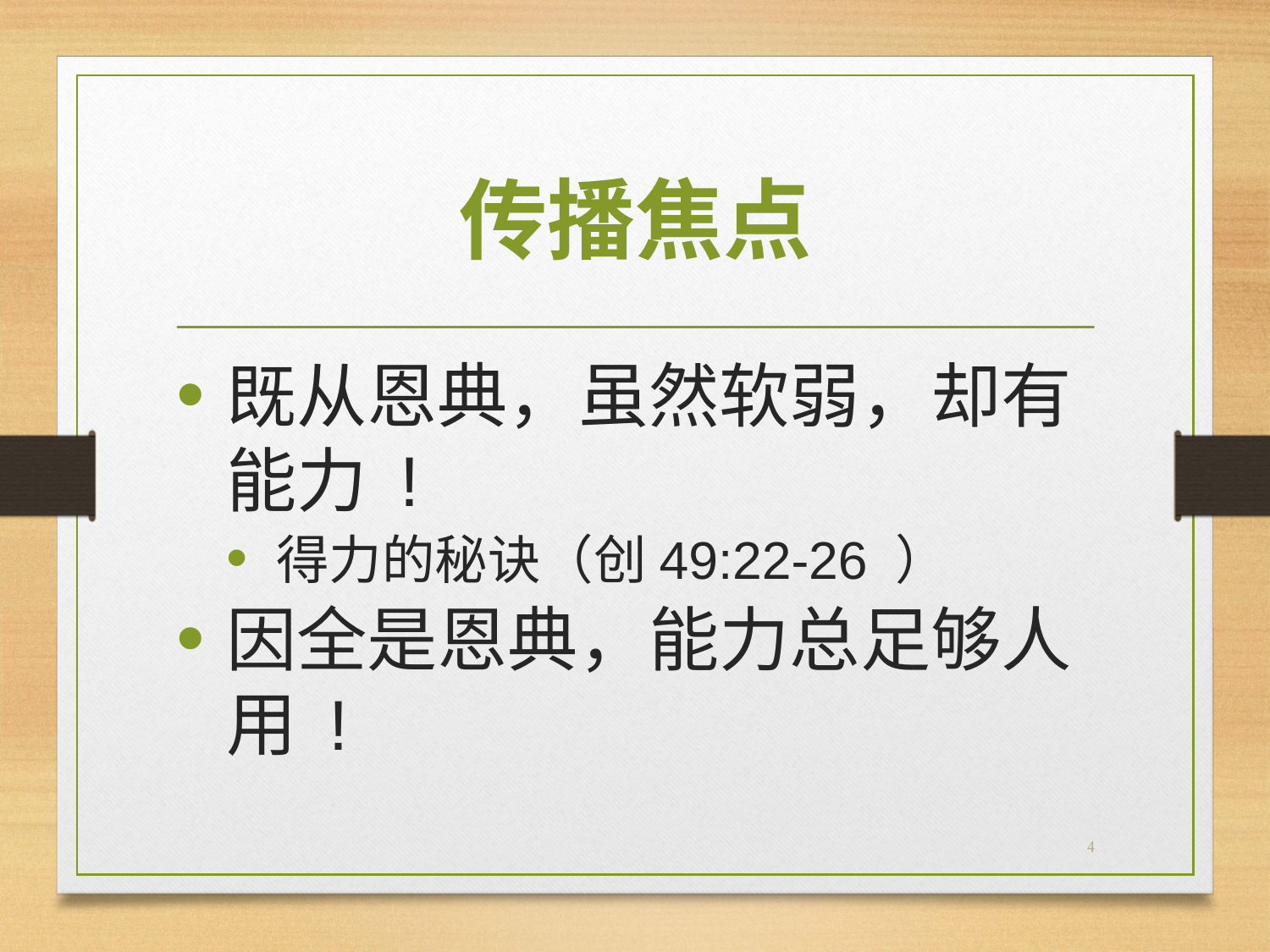

# 传播焦点
既从恩典，虽然软弱，却有能力 !
得力的秘诀（创49:22-26 ）
因全是恩典，能力总足够人用 !

4